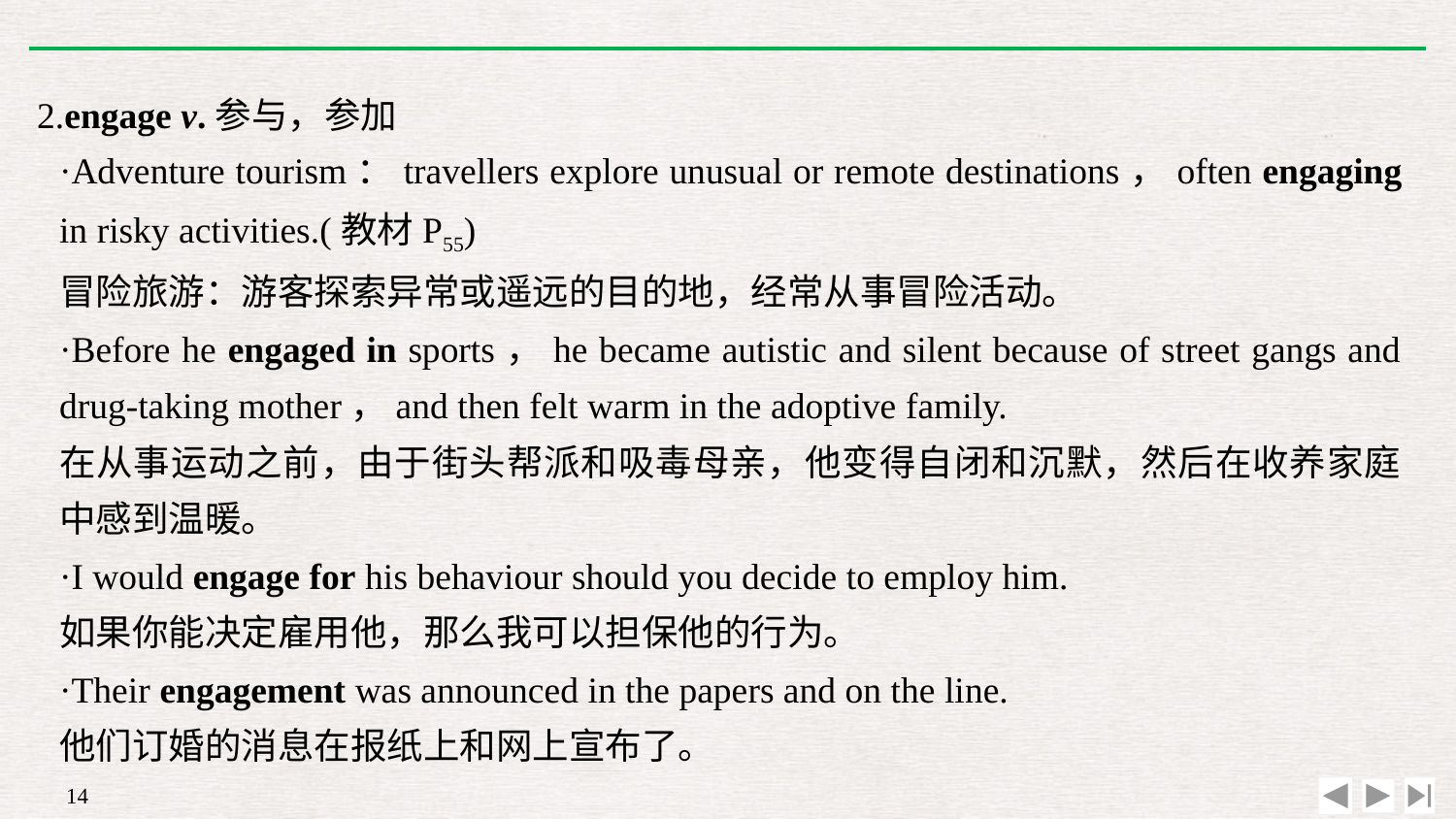

2.engage v.参与，参加
·Adventure tourism：travellers explore unusual or remote destinations，often engaging in risky activities.(教材P55)
冒险旅游：游客探索异常或遥远的目的地，经常从事冒险活动。
·Before he engaged in sports，he became autistic and silent because of street gangs and drug-taking mother，and then felt warm in the adoptive family.
在从事运动之前，由于街头帮派和吸毒母亲，他变得自闭和沉默，然后在收养家庭中感到温暖。
·I would engage for his behaviour should you decide to employ him.
如果你能决定雇用他，那么我可以担保他的行为。
·Their engagement was announced in the papers and on the line.
他们订婚的消息在报纸上和网上宣布了。